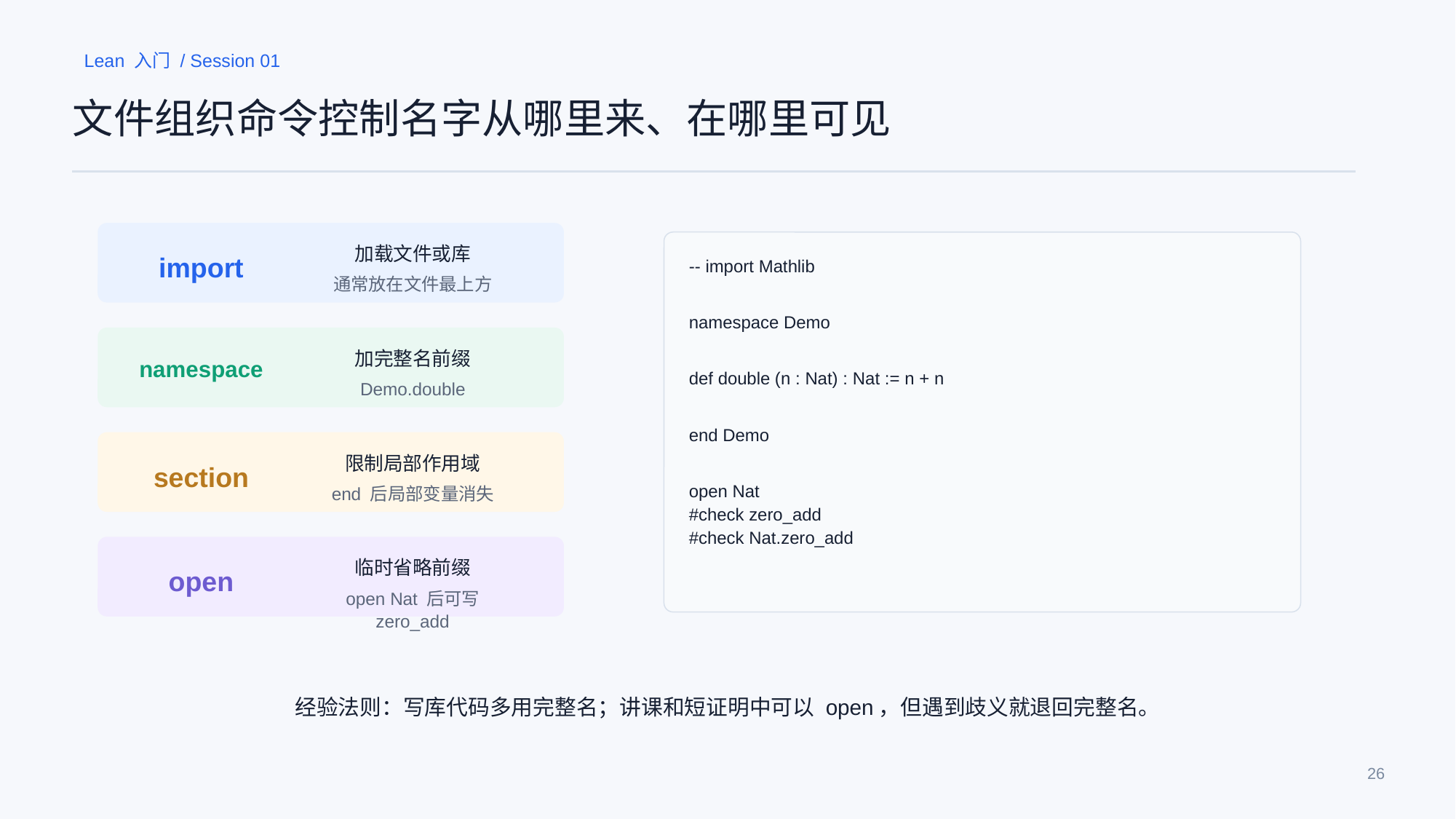

Lean 入门 / Session 01
文件组织命令控制名字从哪里来、在哪里可见

加载文件或库
import
-- import Mathlib

namespace Demo

def double (n : Nat) : Nat := n + n

end Demo

open Nat
#check zero_add
#check Nat.zero_add
通常放在文件最上方

加完整名前缀
namespace
Demo.double

限制局部作用域
section
end 后局部变量消失

临时省略前缀
open
open Nat 后可写 zero_add
经验法则：写库代码多用完整名；讲课和短证明中可以 open，但遇到歧义就退回完整名。
26